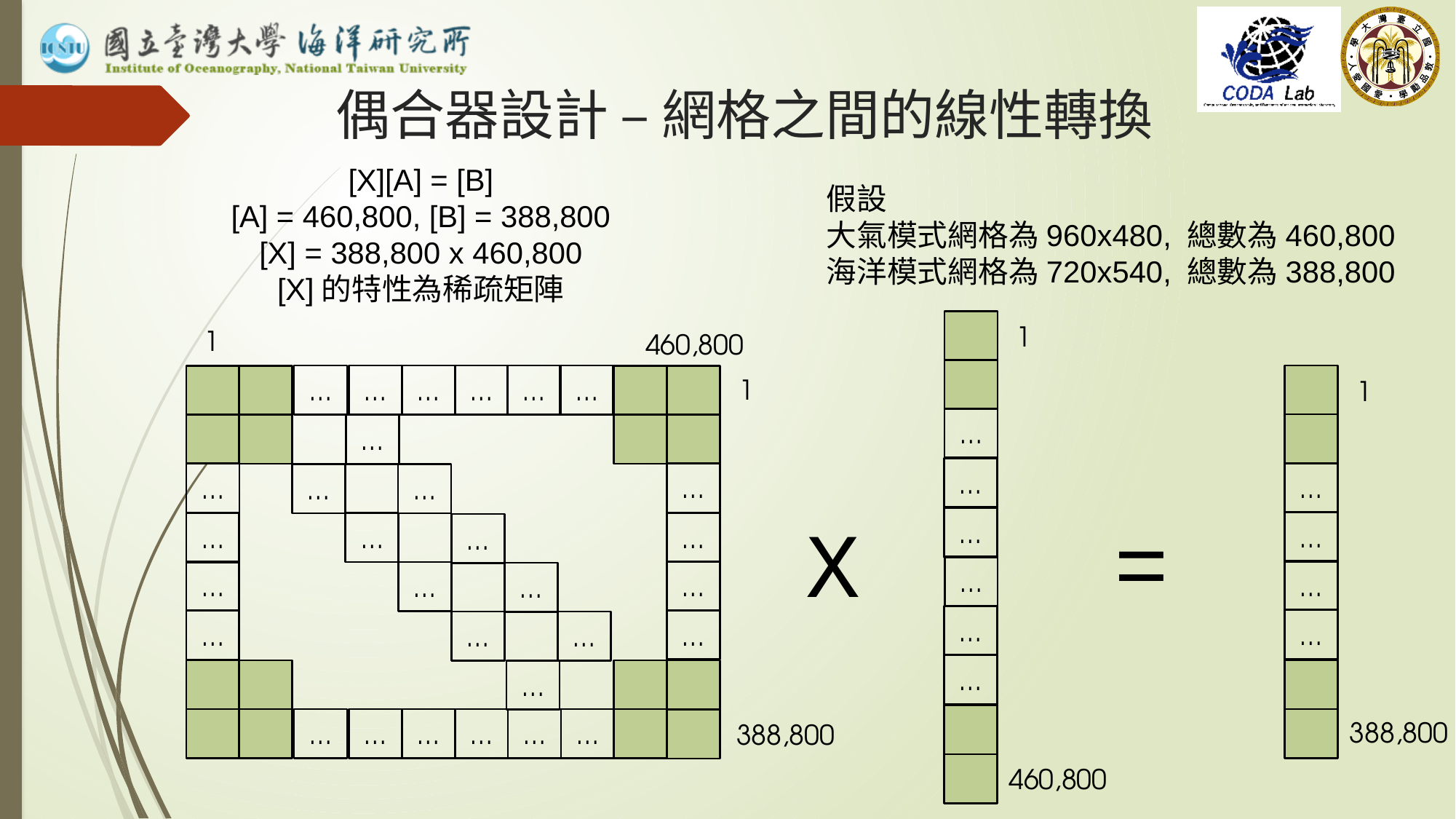

# 偶合器設計 – 網格之間的線性轉換
[X][A] = [B]
[A] = 460,800, [B] = 388,800
[X] = 388,800 x 460,800
[X]的特性為稀疏矩陣
假設
大氣模式網格為960x480, 總數為460,800
海洋模式網格為720x540, 總數為388,800

…
…
…
…
…
…

1
1
460,800
1
…
…
…
…
…
…

…
…
…
…
…
…
…
…
…
…
…
…
…
…
…
…
…

…
…
…
…
…
…
…

…
…
…
…

1
=
X
388,800
388,800
460,800